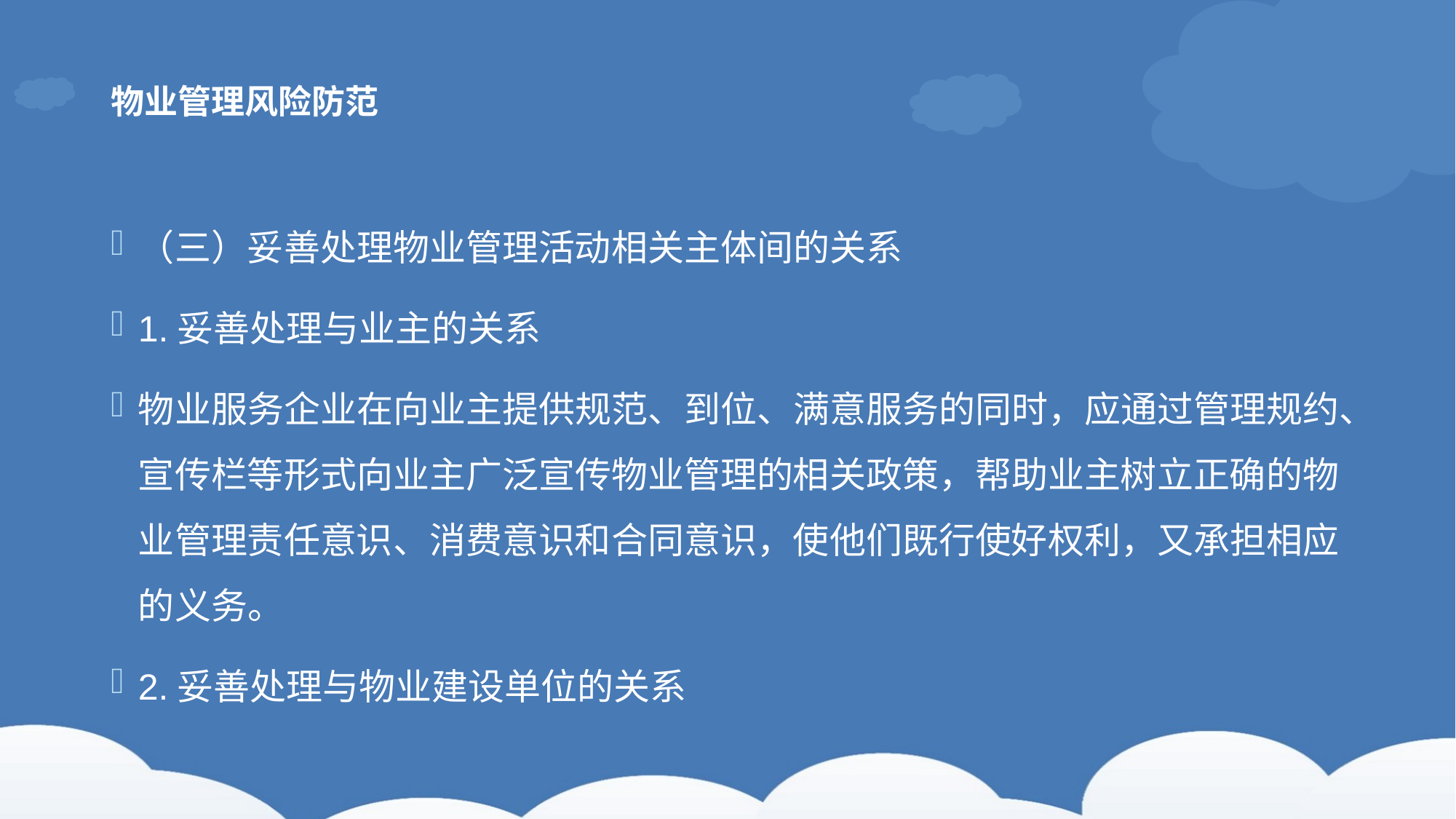

# 物业管理风险防范
（三）妥善处理物业管理活动相关主体间的关系
1.妥善处理与业主的关系
物业服务企业在向业主提供规范、到位、满意服务的同时，应通过管理规约、宣传栏等形式向业主广泛宣传物业管理的相关政策，帮助业主树立正确的物业管理责任意识、消费意识和合同意识，使他们既行使好权利，又承担相应的义务。
2.妥善处理与物业建设单位的关系